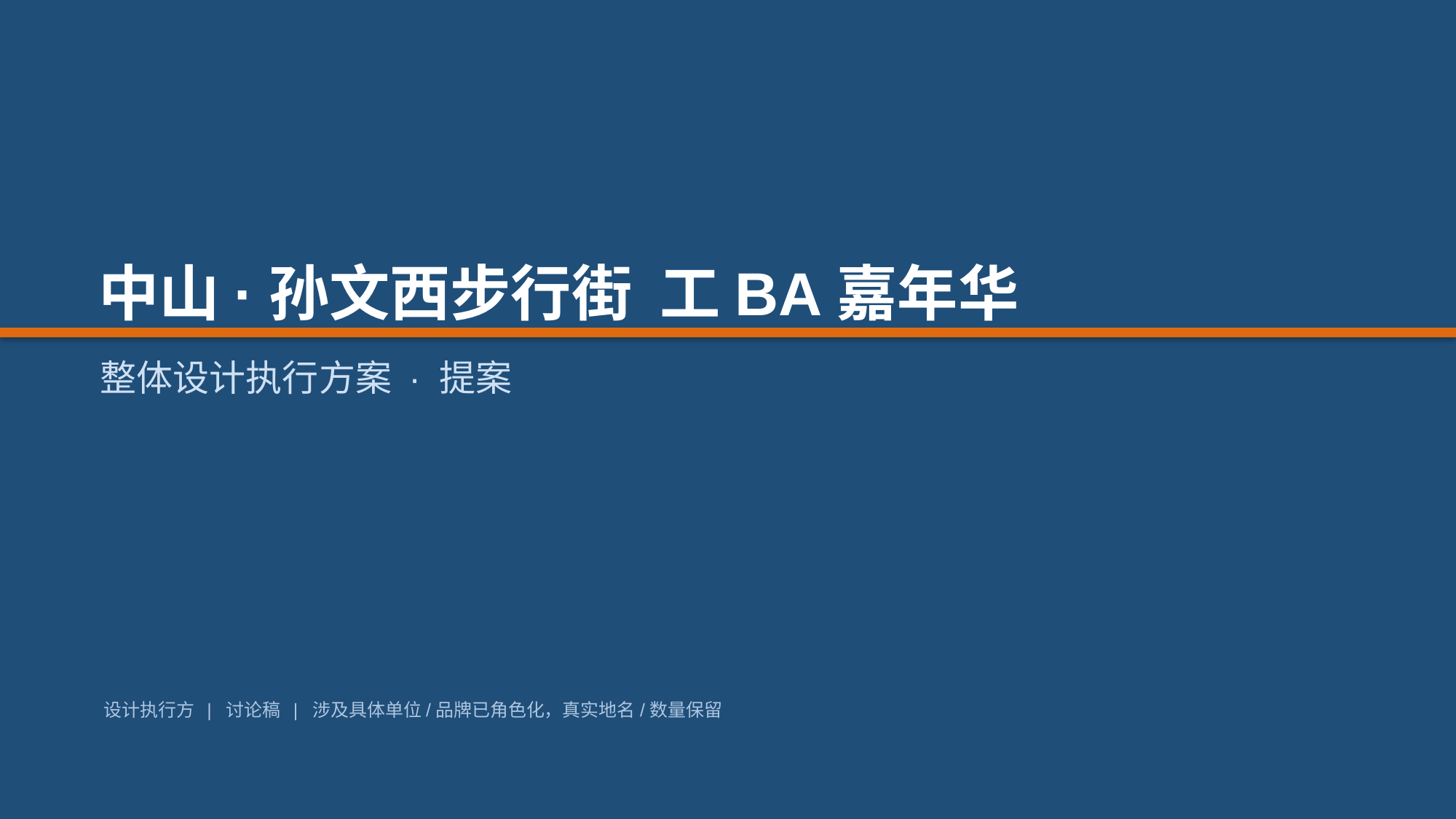

中山·孙文西步行街  工BA嘉年华

整体设计执行方案 · 提案
设计执行方  |  讨论稿  |  涉及具体单位/品牌已角色化，真实地名/数量保留